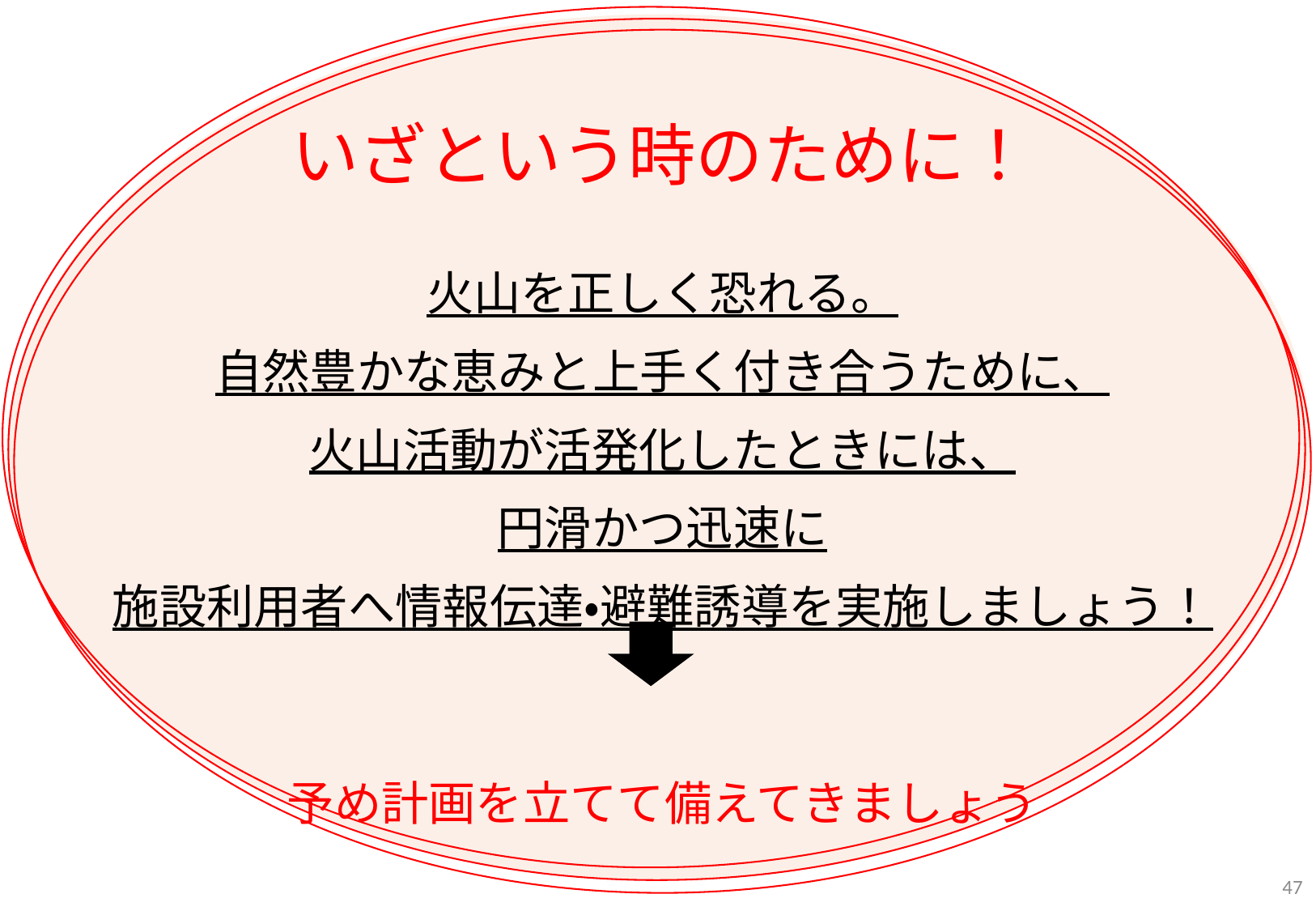

いざという時のために！
火山を正しく恐れる。
自然豊かな恵みと上手く付き合うために、
火山活動が活発化したときには、
円滑かつ迅速に
施設利用者へ情報伝達・避難誘導を実施しましょう！

予め計画を立てて備えてきましょう

47